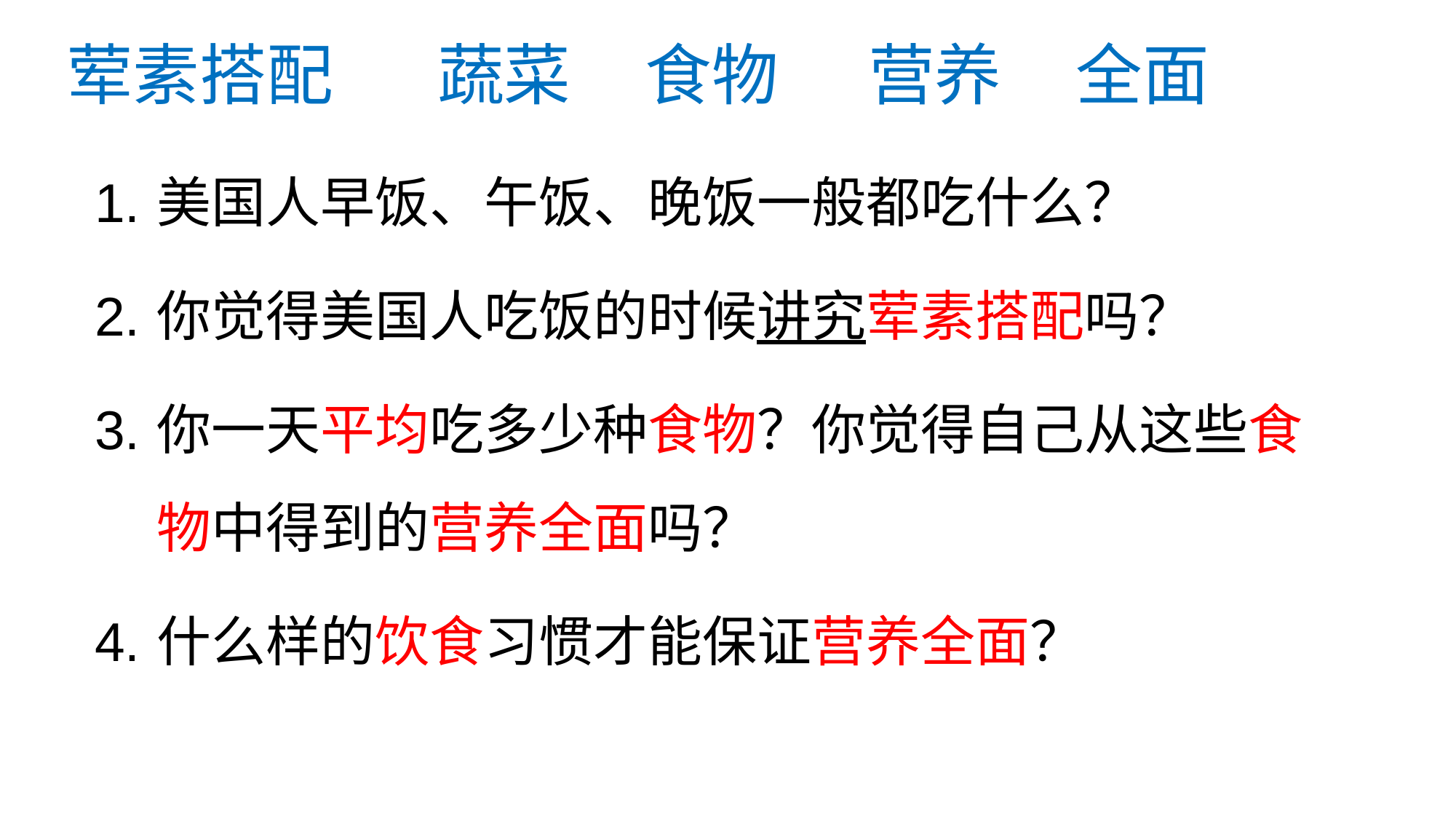

# 荤素搭配       蔬菜     食物      营养     全面
美国人早饭、午饭、晚饭一般都吃什么？
你觉得美国人吃饭的时候讲究荤素搭配吗？
你一天平均吃多少种食物？你觉得自己从这些食物中得到的营养全面吗？
什么样的饮食习惯才能保证营养全面？